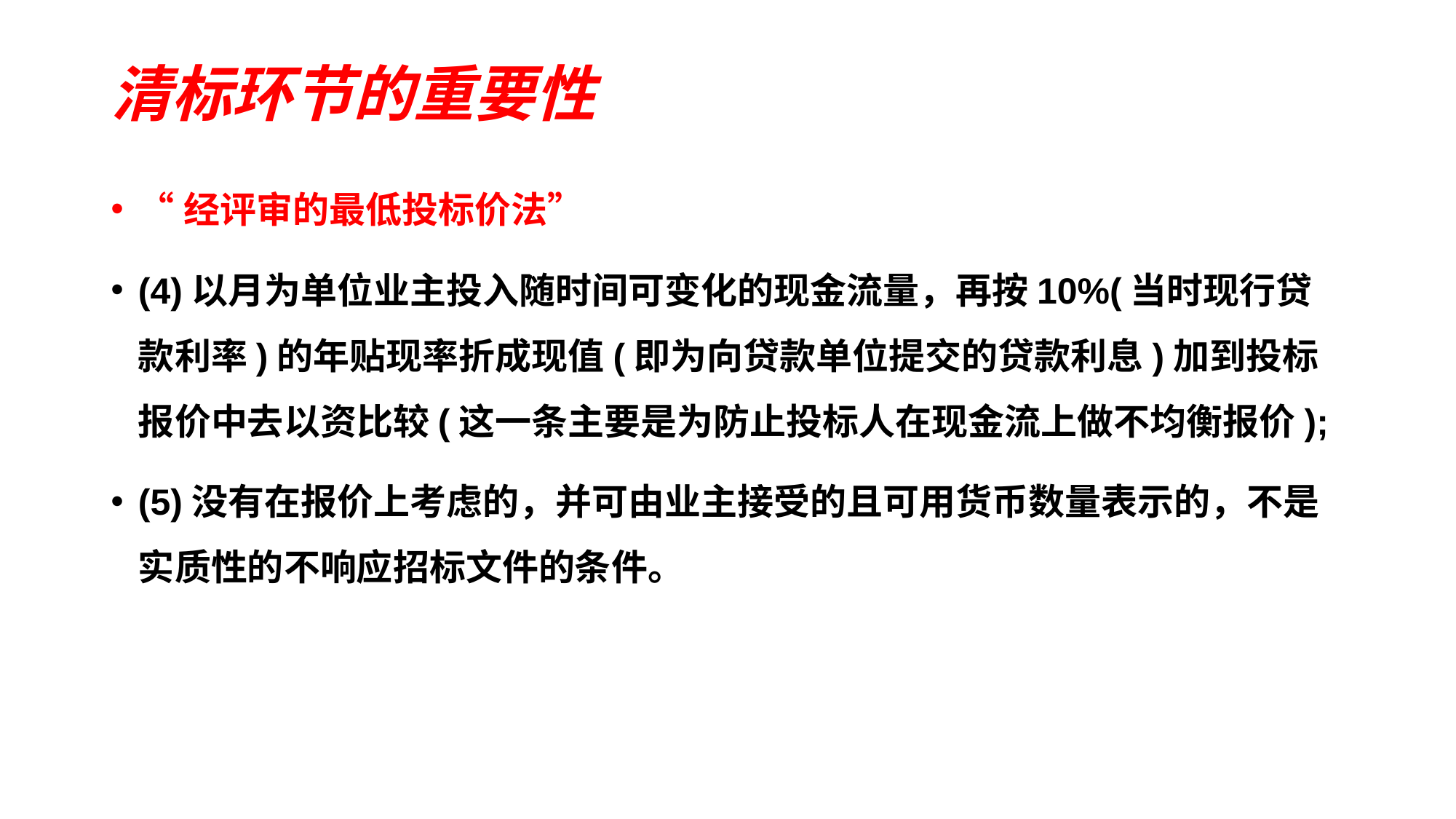

# 清标环节的重要性
“经评审的最低投标价法”
(4)以月为单位业主投入随时间可变化的现金流量，再按10%(当时现行贷款利率)的年贴现率折成现值(即为向贷款单位提交的贷款利息)加到投标报价中去以资比较(这一条主要是为防止投标人在现金流上做不均衡报价);
(5)没有在报价上考虑的，并可由业主接受的且可用货币数量表示的，不是实质性的不响应招标文件的条件。